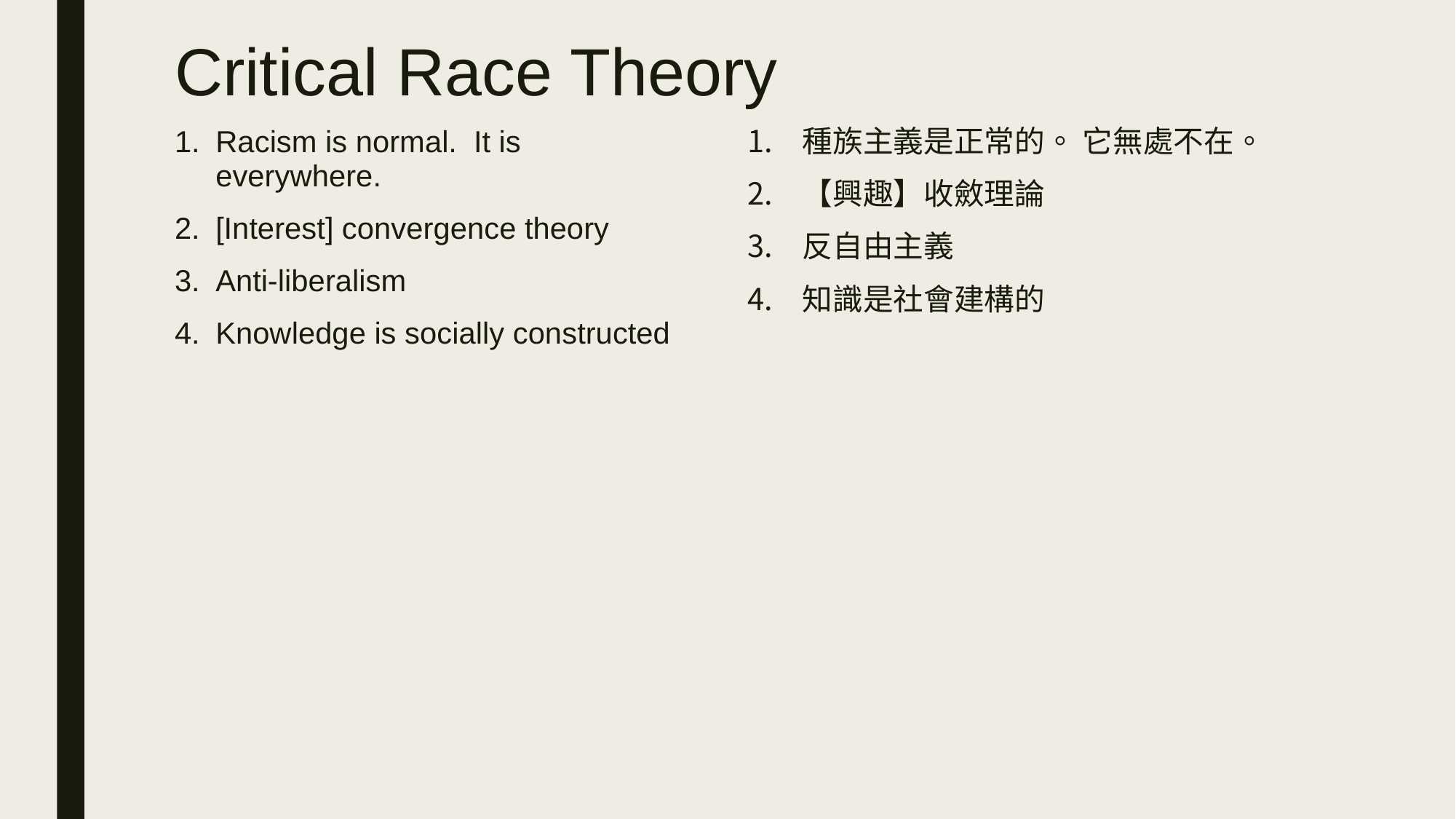

# Critical Race Theory
Racism is normal.  It is everywhere.
[Interest] convergence theory
Anti-liberalism
Knowledge is socially constructed

種族主義是正常的。 它無處不在。
【興趣】收斂理論
反自由主義
知識是社會建構的